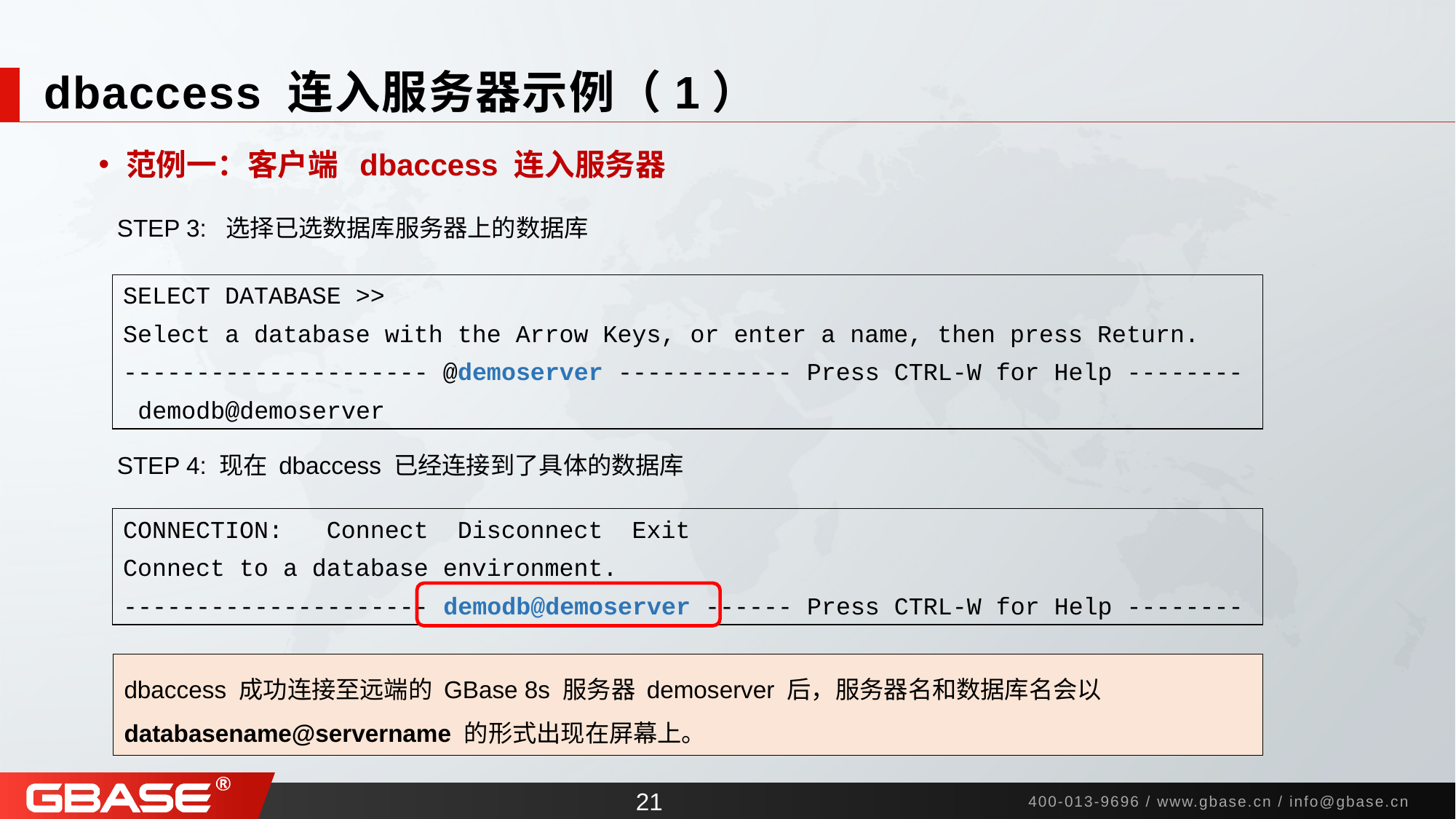

# dbaccess 连入服务器示例（1）
范例一：客户端  dbaccess 连入服务器

STEP 3:  选择已选数据库服务器上的数据库
SELECT DATABASE >>
Select a database with the Arrow Keys, or enter a name, then press Return.
--------------------- @demoserver ------------ Press CTRL-W for Help --------
 demodb@demoserver
STEP 4: 现在 dbaccess 已经连接到了具体的数据库
CONNECTION:   Connect  Disconnect  Exit
Connect to a database environment.
--------------------- demodb@demoserver ------ Press CTRL-W for Help --------

dbaccess 成功连接至远端的 GBase 8s 服务器 demoserver 后，服务器名和数据库名会以databasename@servername 的形式出现在屏幕上。